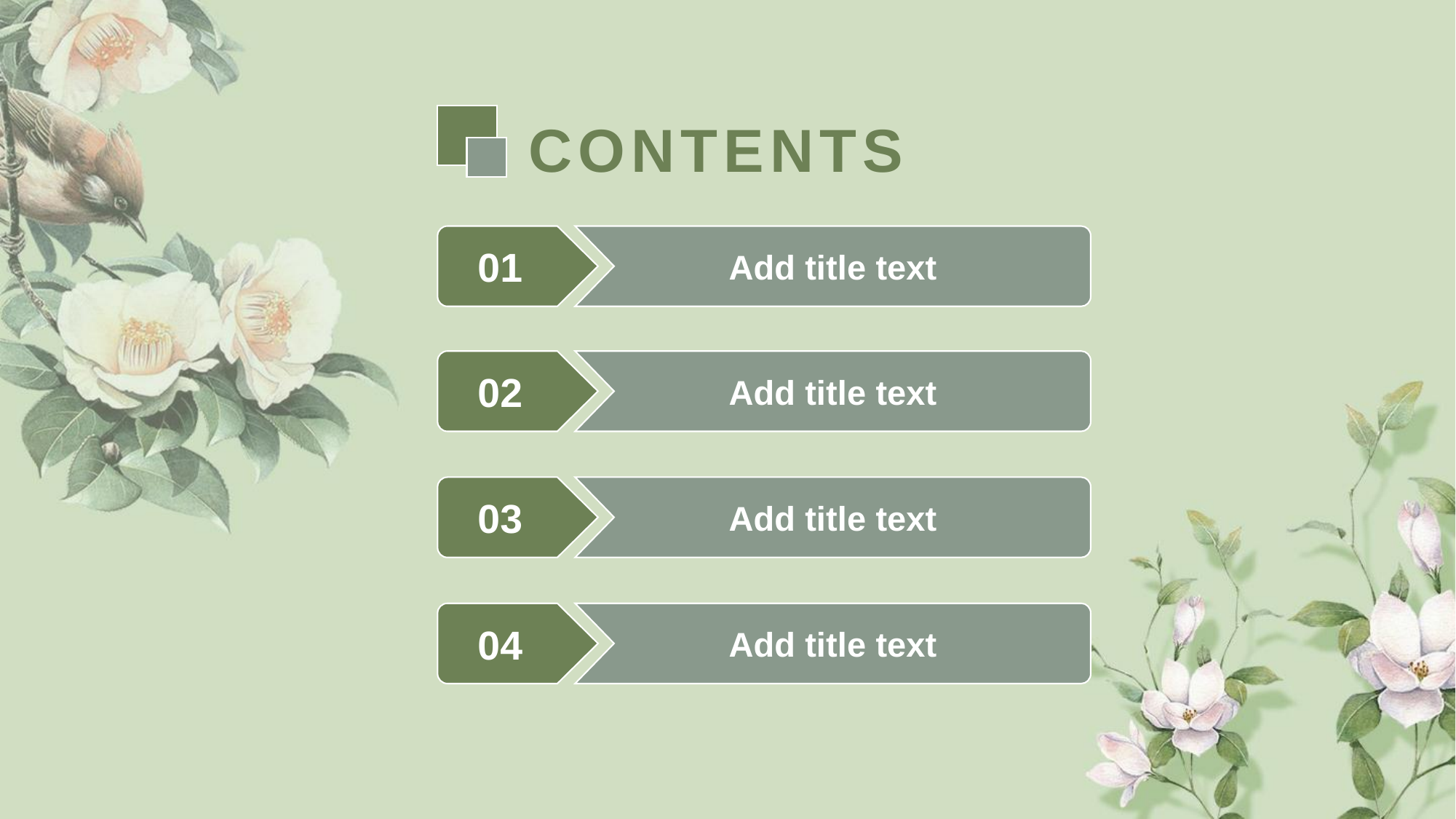

行业PPT模板http://www.1ppt.com/hangye/
CONTENTS

01
Add title text
02
Add title text
03
Add title text
04
Add title text